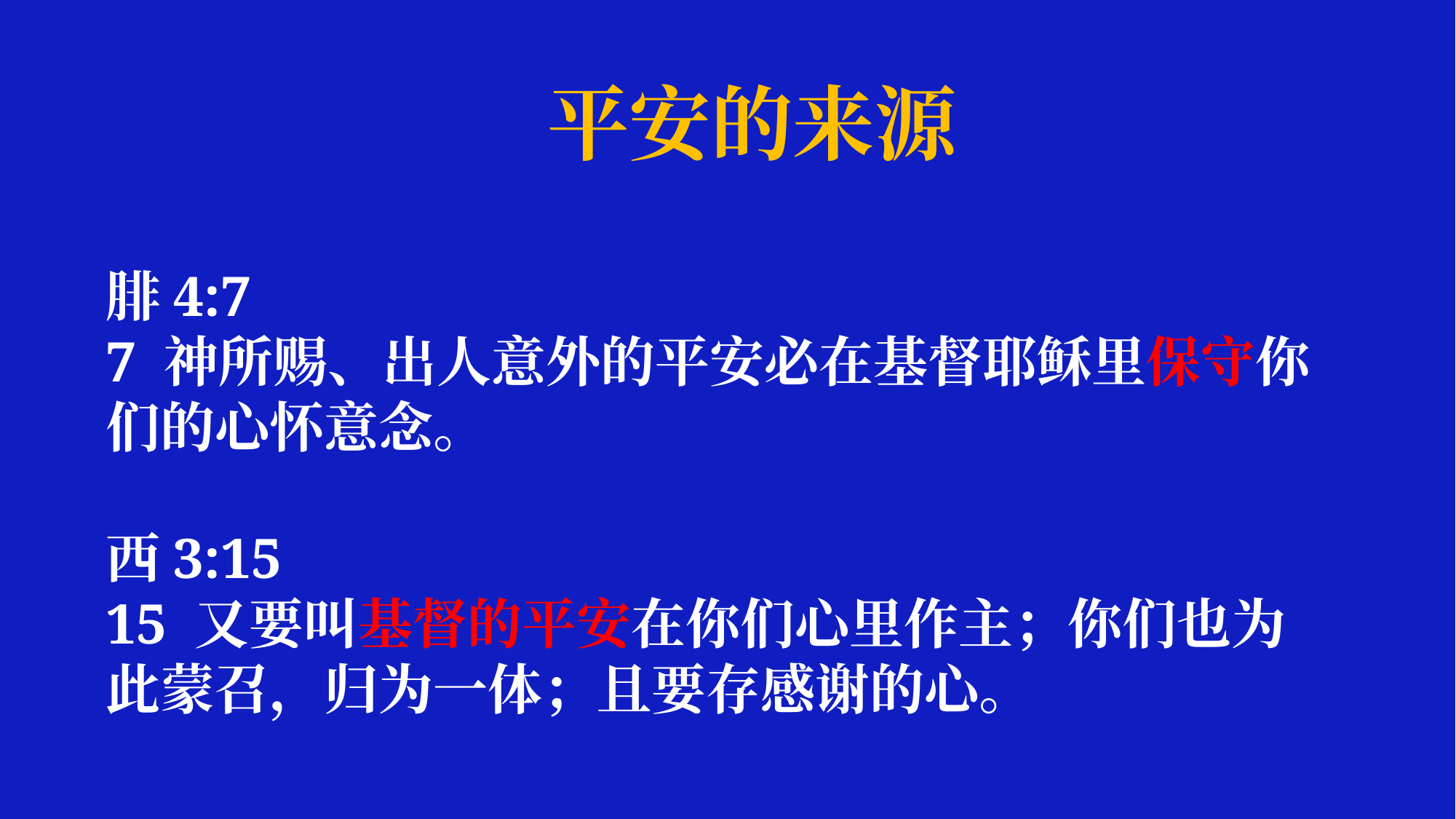

平安的来源
腓4:7
7 神所赐、出人意外的平安必在基督耶稣里保守你们的心怀意念。

西3:15
15 又要叫基督的平安在你们心里作主；你们也为此蒙召，归为一体；且要存感谢的心。